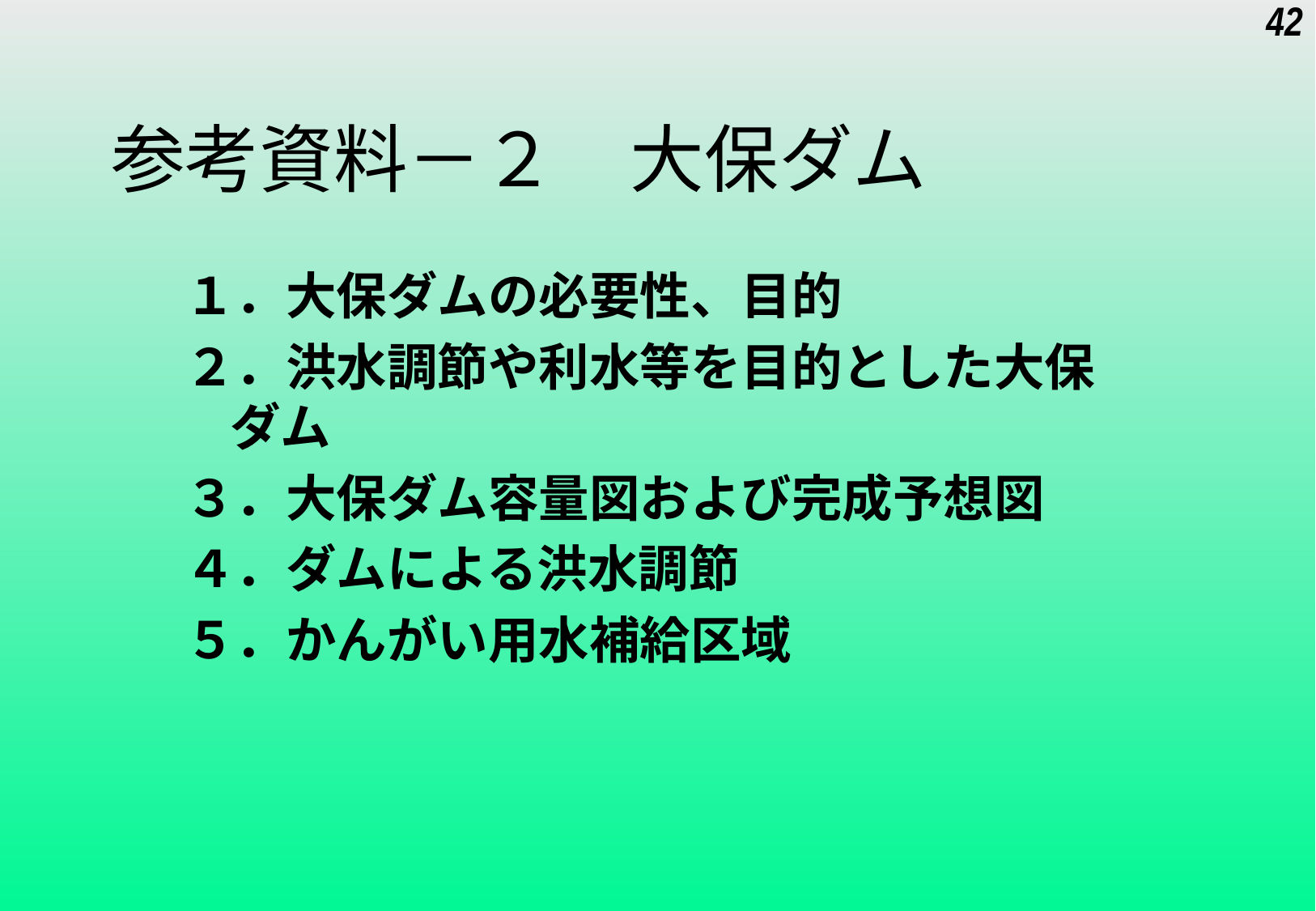

42
# 参考資料－２　大保ダム
１．大保ダムの必要性、目的
２．洪水調節や利水等を目的とした大保ダム
３．大保ダム容量図および完成予想図
４．ダムによる洪水調節
５．かんがい用水補給区域